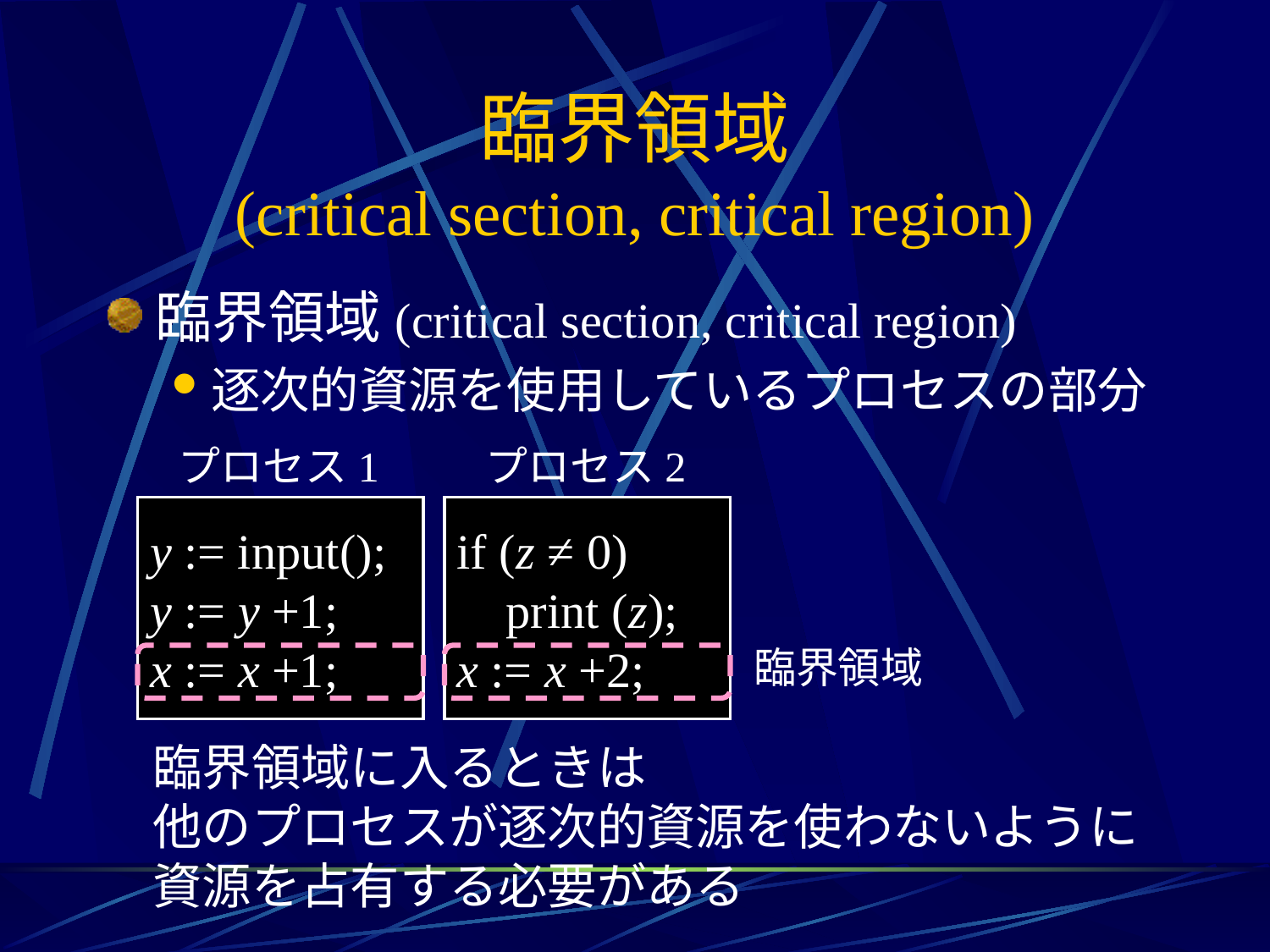

# 臨界領域 (critical section, critical region)
臨界領域(critical section, critical region)
逐次的資源を使用しているプロセスの部分
プロセス1
プロセス2
y := input();
y := y +1;
x := x +1;
if (z ≠ 0)
    print (z);
x := x +2;
臨界領域

臨界領域に入るときは
他のプロセスが逐次的資源を使わないように
資源を占有する必要がある